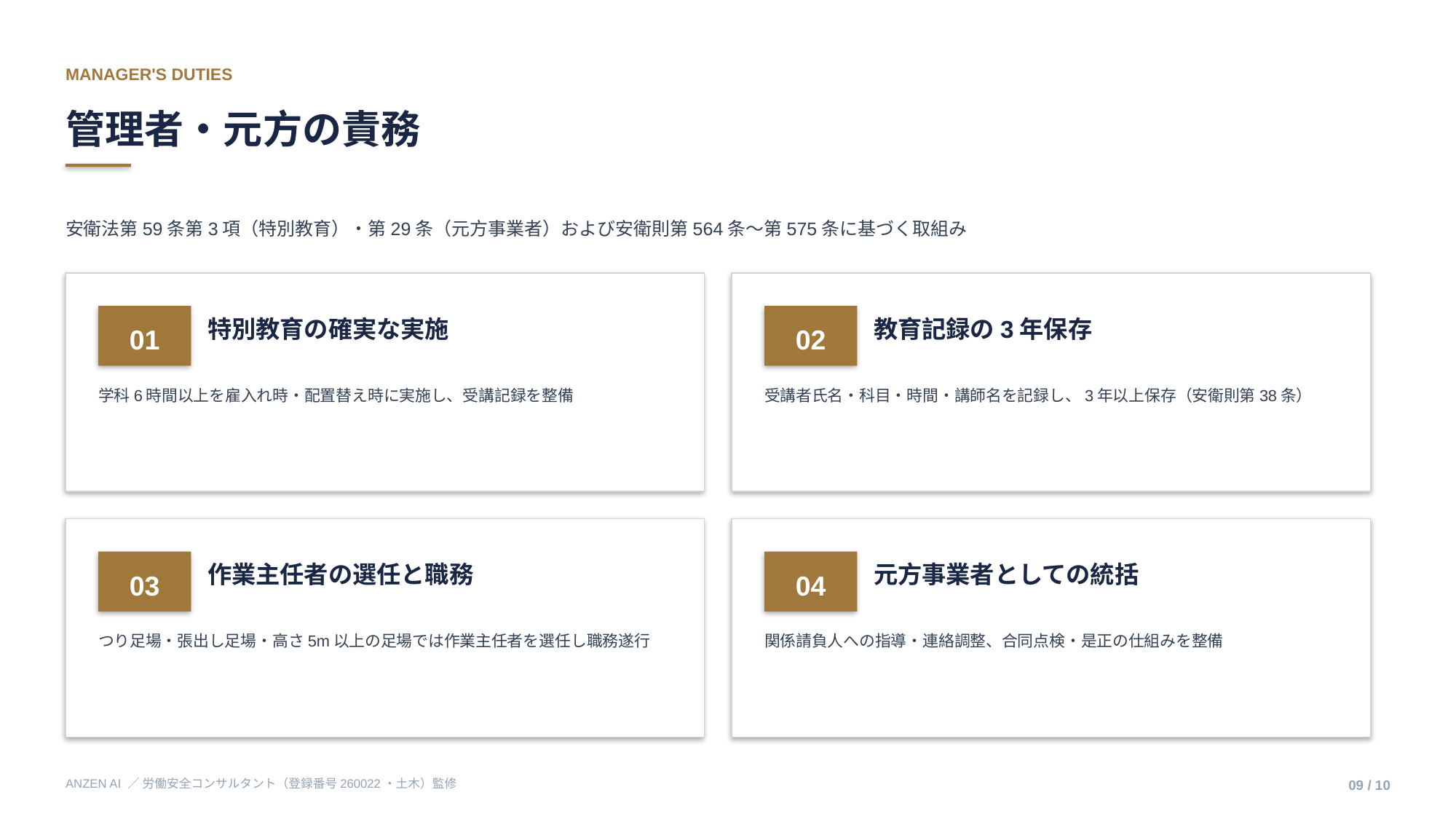

MANAGER'S DUTIES
管理者・元方の責務

安衛法第59条第3項（特別教育）・第29条（元方事業者）および安衛則第564条〜第575条に基づく取組み

01

02
特別教育の確実な実施
教育記録の3年保存
学科6時間以上を雇入れ時・配置替え時に実施し、受講記録を整備
受講者氏名・科目・時間・講師名を記録し、3年以上保存（安衛則第38条）

03

04
作業主任者の選任と職務
元方事業者としての統括
つり足場・張出し足場・高さ5m以上の足場では作業主任者を選任し職務遂行
関係請負人への指導・連絡調整、合同点検・是正の仕組みを整備
ANZEN AI ／ 労働安全コンサルタント（登録番号260022・土木）監修
09 / 10